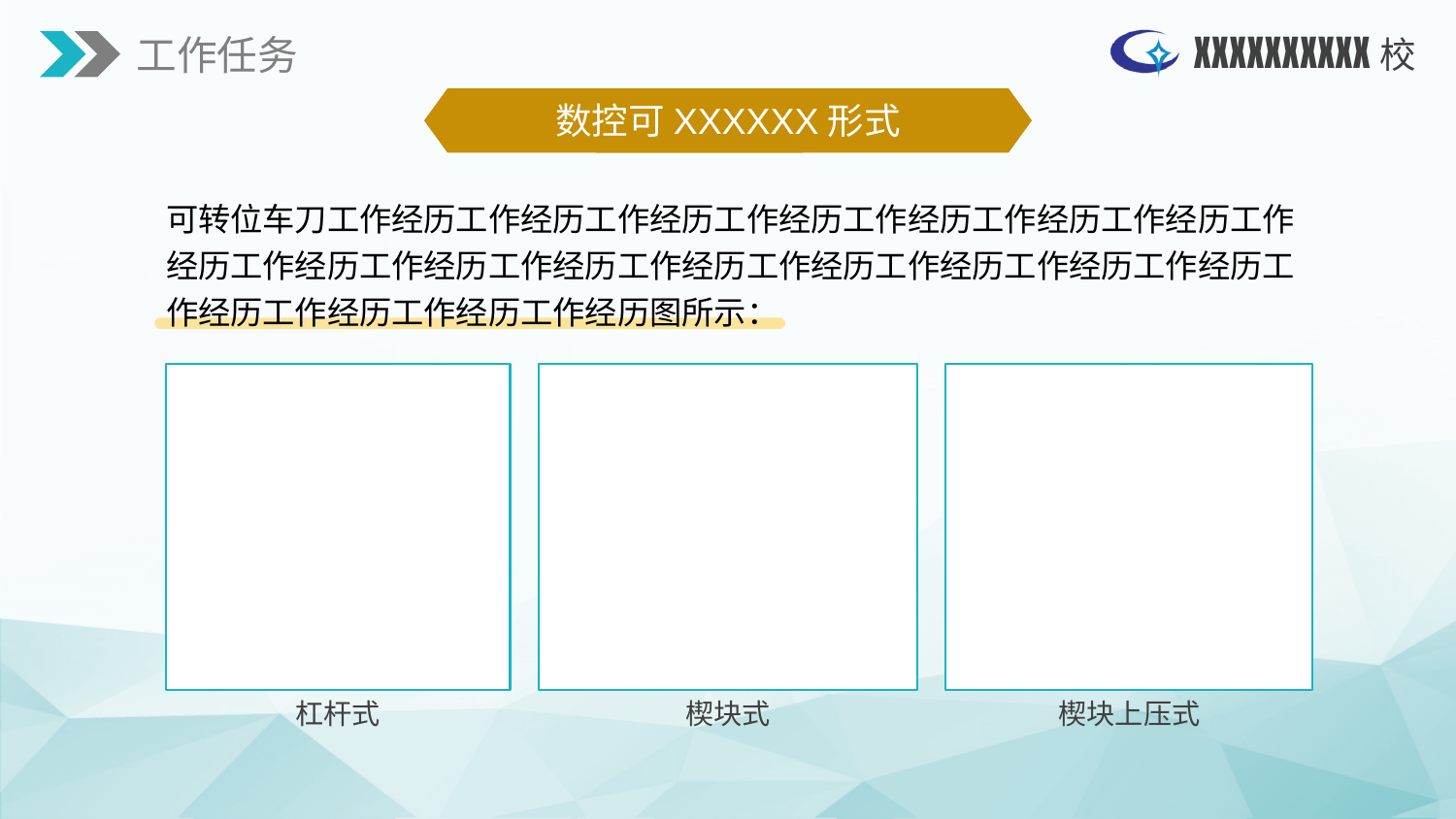

工作任务

数控可XXXXXX形式
可转位车刀工作经历工作经历工作经历工作经历工作经历工作经历工作经历工作经历工作经历工作经历工作经历工作经历工作经历工作经历工作经历工作经历工作经历工作经历工作经历工作经历图所示：

杠杆式

楔块式

楔块上压式